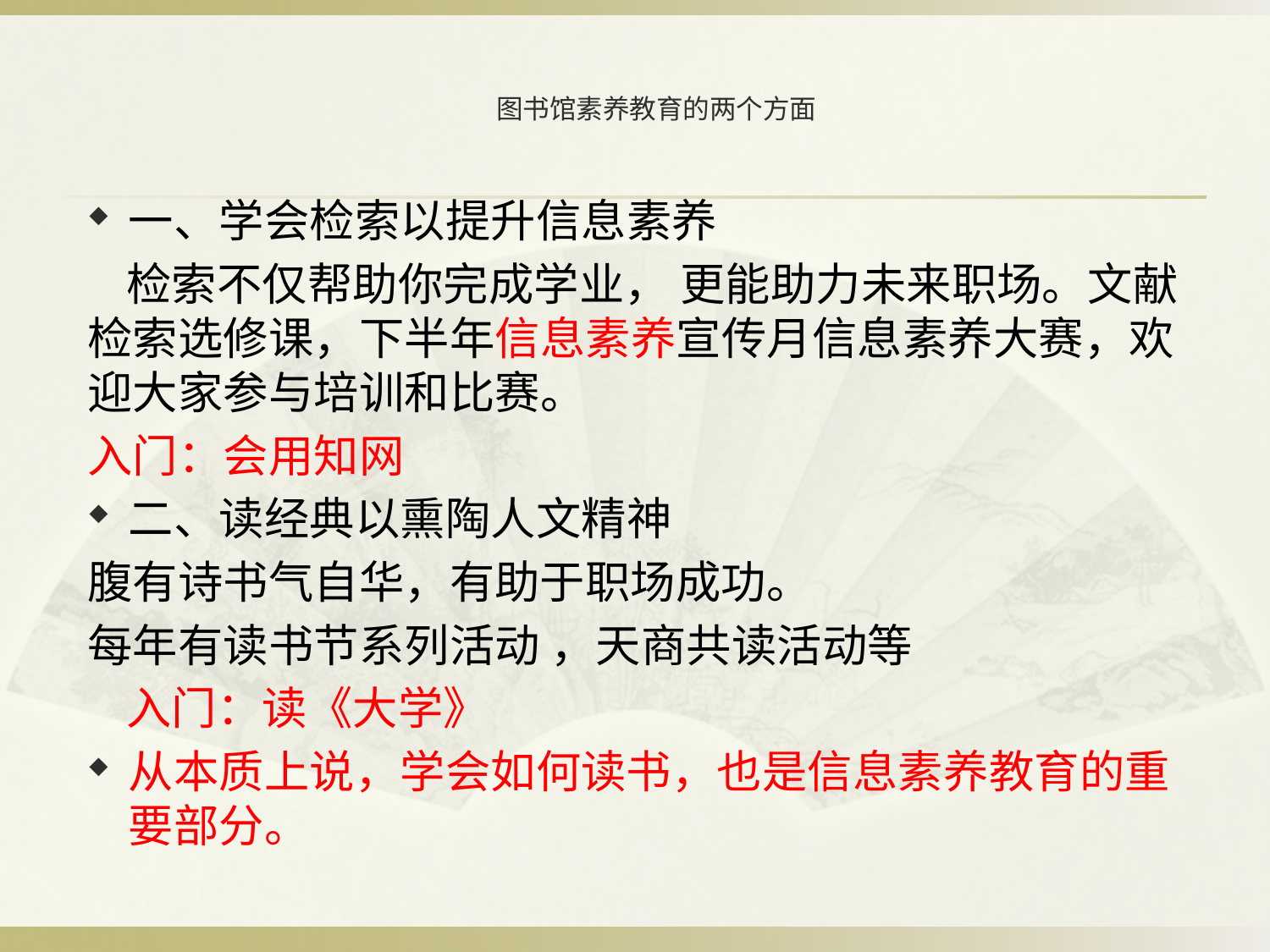

# 图书馆素养教育的两个方面
一、学会检索以提升信息素养
   检索不仅帮助你完成学业， 更能助力未来职场。文献检索选修课，下半年信息素养宣传月信息素养大赛，欢迎大家参与培训和比赛。
入门：会用知网
二、读经典以熏陶人文精神
腹有诗书气自华，有助于职场成功。
每年有读书节系列活动 ，天商共读活动等
   入门：读《大学》
从本质上说，学会如何读书，也是信息素养教育的重要部分。